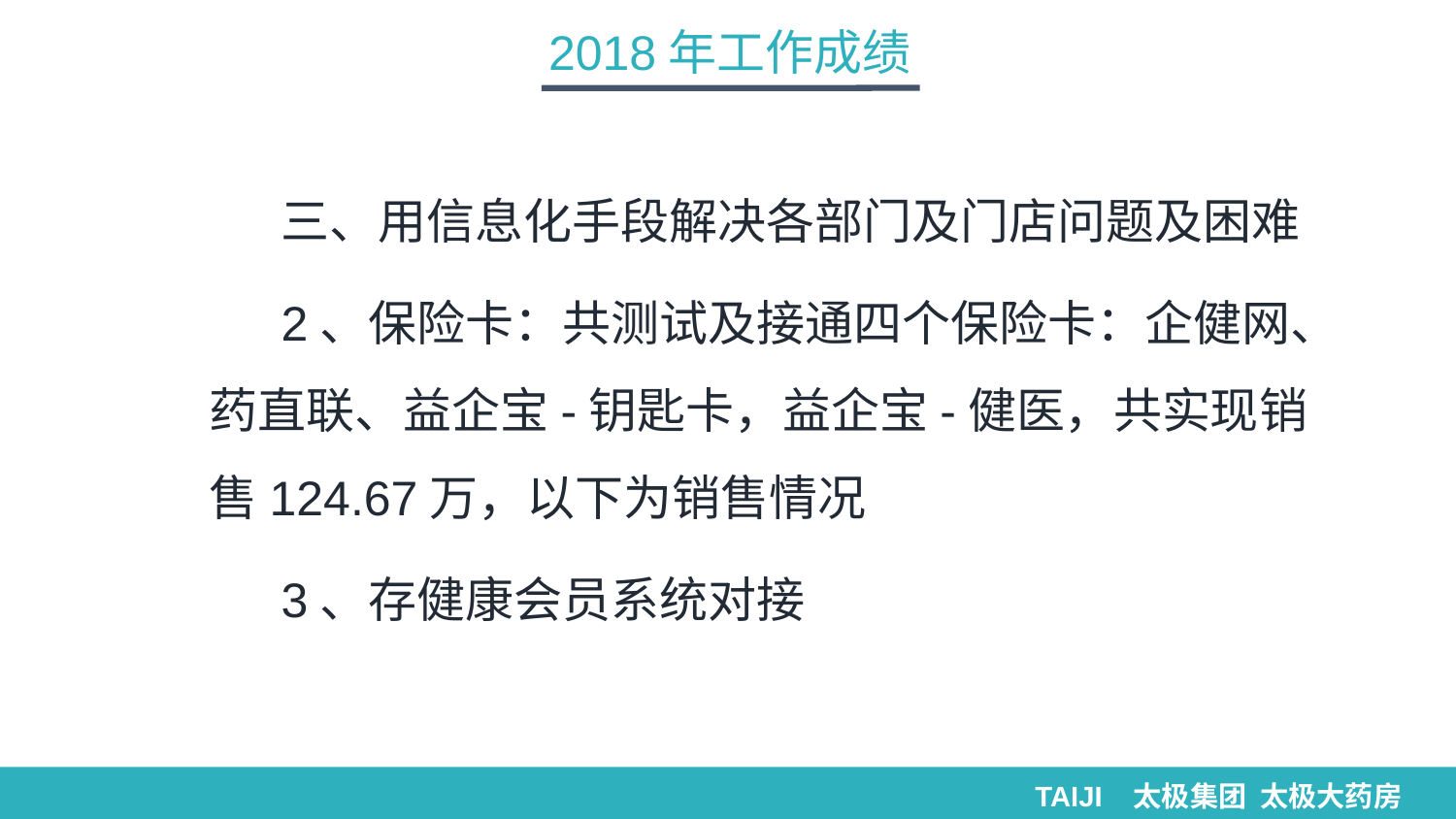

2018年工作成绩
三、用信息化手段解决各部门及门店问题及困难
2、保险卡：共测试及接通四个保险卡：企健网、药直联、益企宝-钥匙卡，益企宝-健医，共实现销售124.67万，以下为销售情况
3、存健康会员系统对接

TAIJI   太极集团  太极大药房